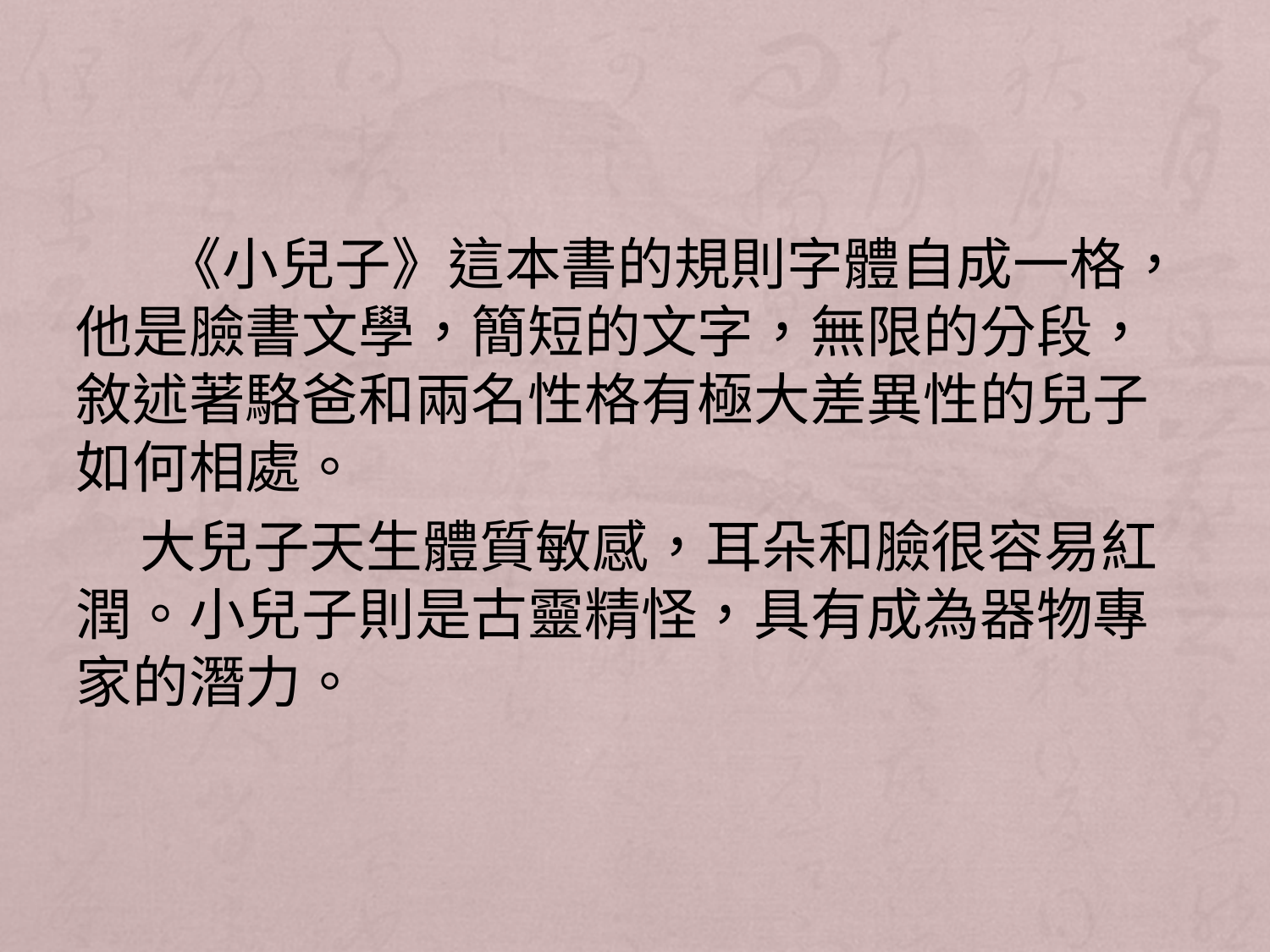

#
      《小兒子》這本書的規則字體自成一格，他是臉書文學，簡短的文字，無限的分段，敘述著駱爸和兩名性格有極大差異性的兒子如何相處。
    大兒子天生體質敏感，耳朵和臉很容易紅潤。小兒子則是古靈精怪，具有成為器物專家的潛力。